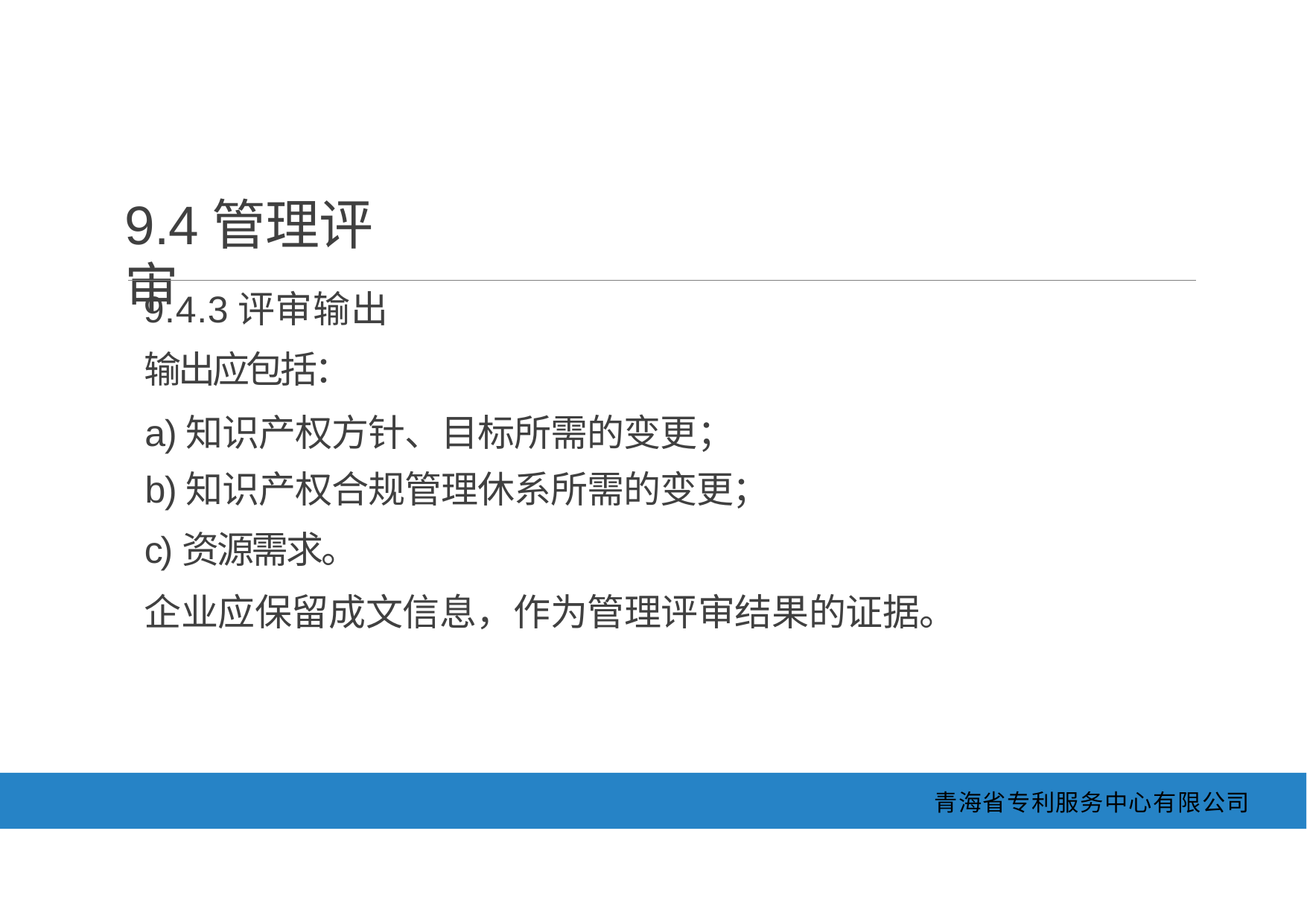

9.4管理评审

9.4.3评审输出
输出应包括：
a)知识产权方针、目标所需的变更；
b)知识产权合规管理休系所需的变更；
c)资源需求。

企业应保留成文信息，作为管理评审结果的证据。

青海省专利服务中心有限公司